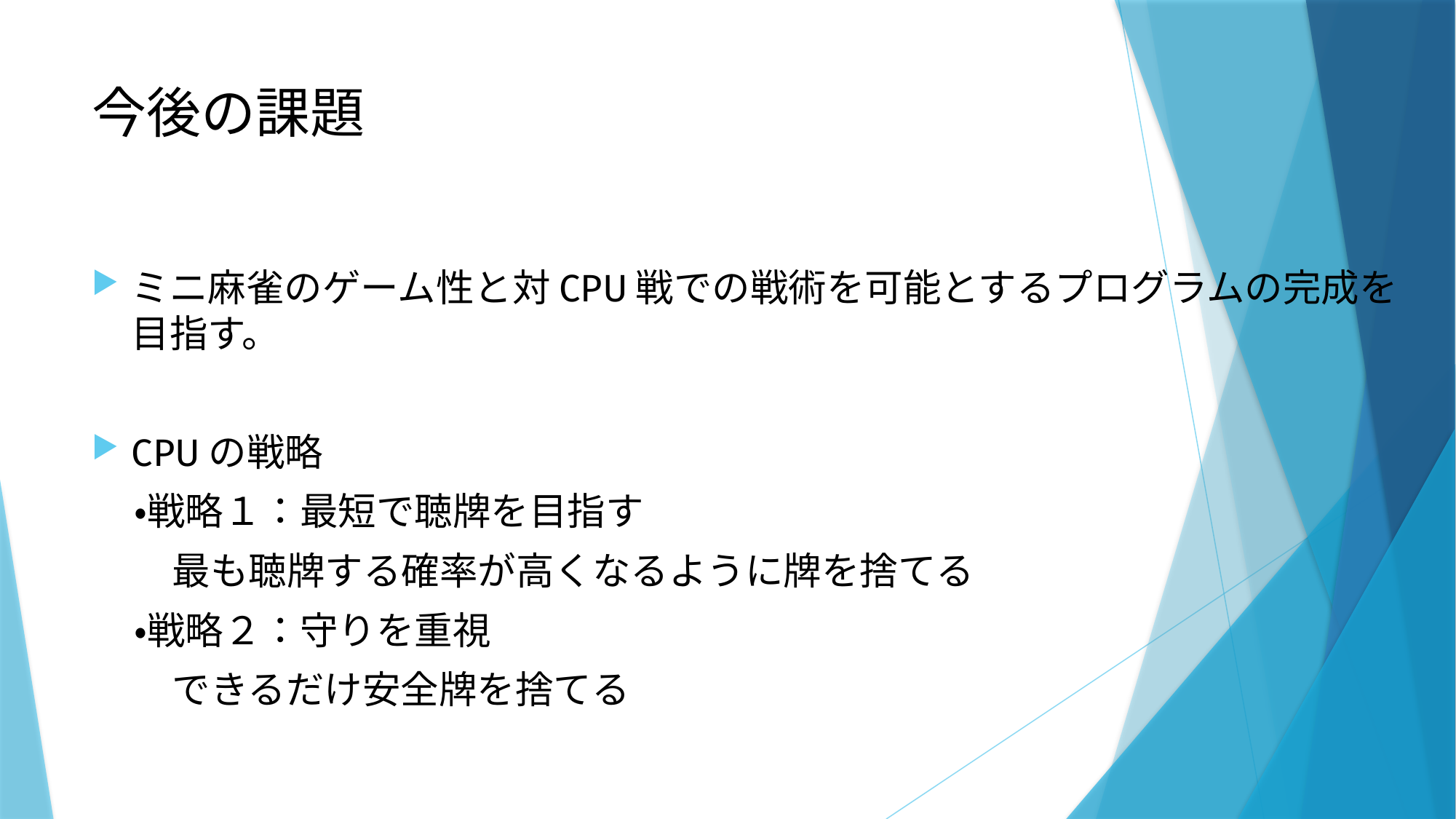

# 今後の課題
ミニ麻雀のゲーム性と対CPU戦での戦術を可能とするプログラムの完成を目指す。

CPUの戦略
    ・戦略１：最短で聴牌を目指す
    　最も聴牌する確率が高くなるように牌を捨てる
    ・戦略２：守りを重視
    　できるだけ安全牌を捨てる